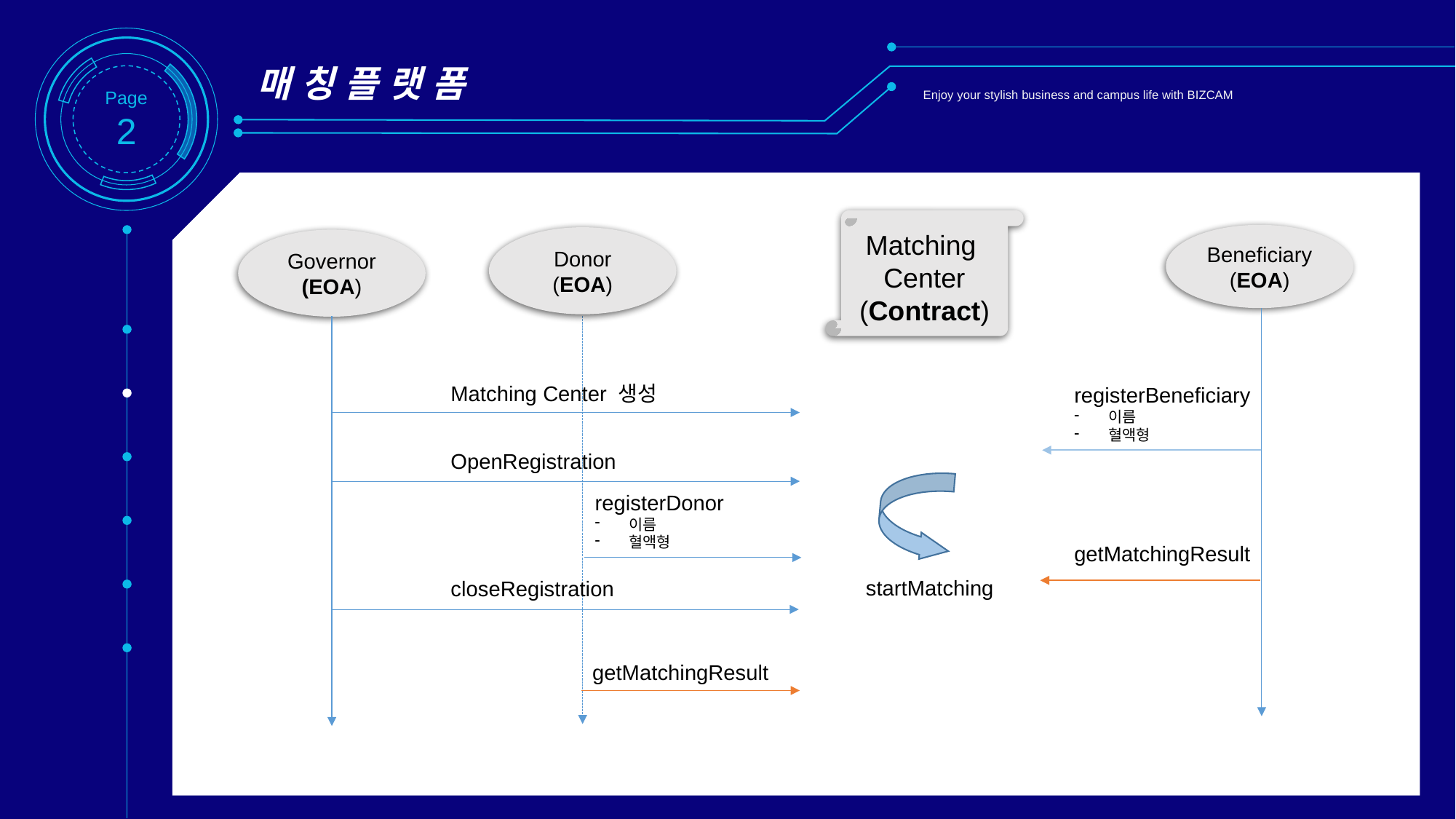

Page2
매 칭 플 랫 폼

Enjoy your stylish business and campus life with BIZCAM

Matching
Center
(Contract)
Beneficiary
(EOA)
Donor
(EOA)
Governor
(EOA)

Matching Center 생성
registerBeneficiary
이름
혈액형

OpenRegistration

registerDonor
이름
혈액형

getMatchingResult
startMatching
closeRegistration

getMatchingResult